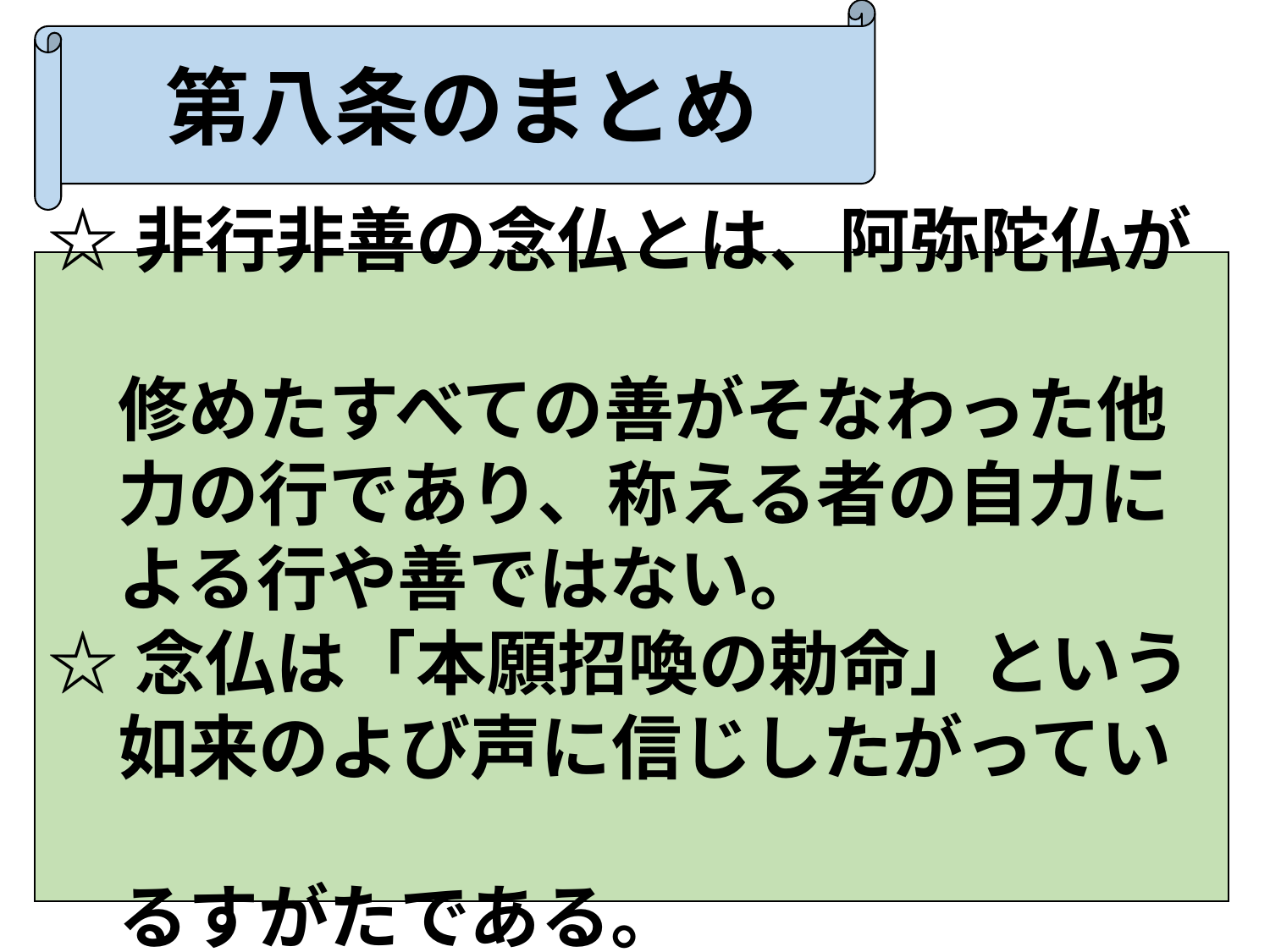

第八条のまとめ

☆非行非善の念仏とは、阿弥陀仏が
　修めたすべての善がそなわった他
　力の行であり、称える者の自力に
　よる行や善ではない。
☆念仏は「本願招喚の勅命」という
　如来のよび声に信じしたがってい
　るすがたである。